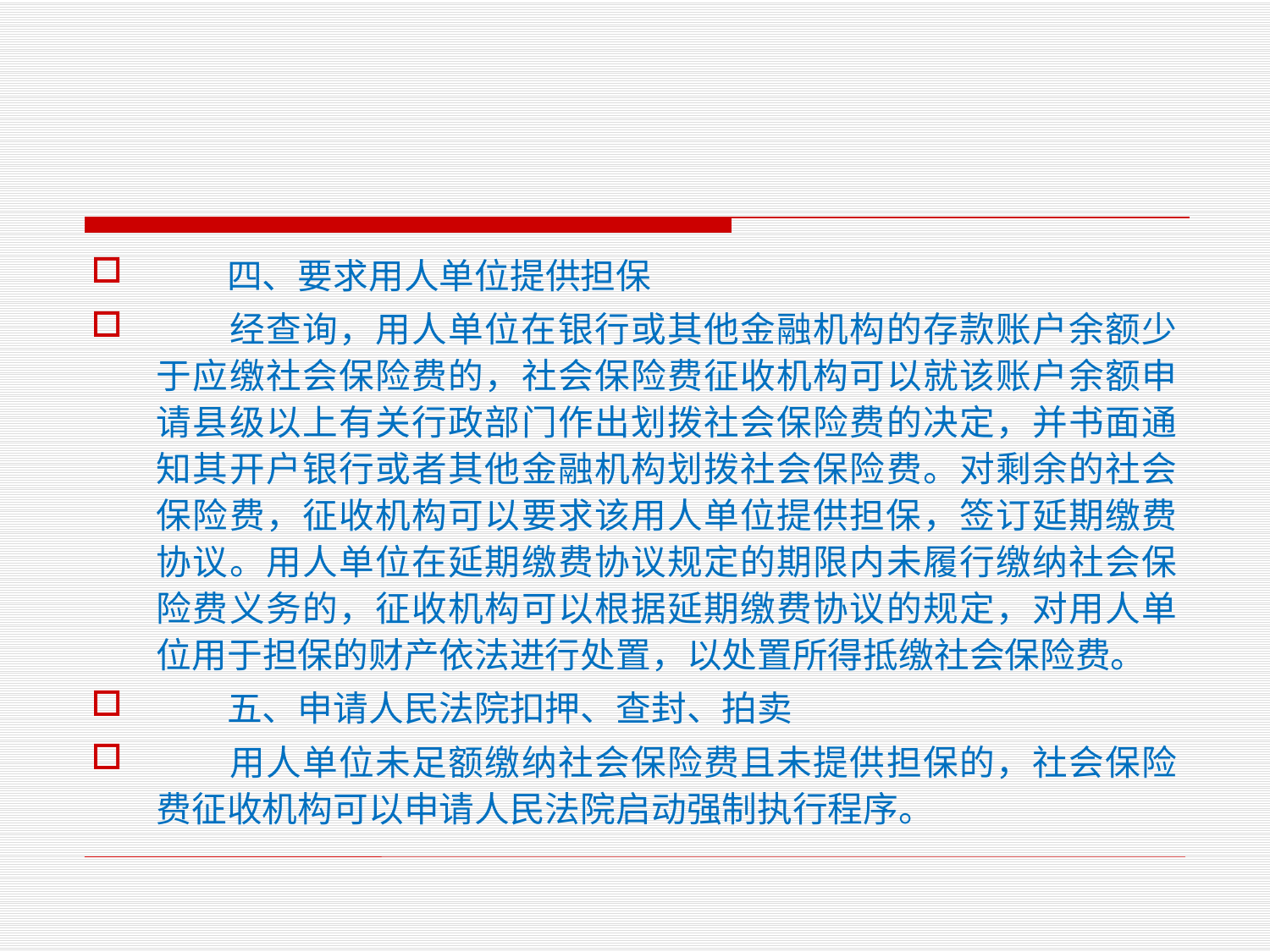

四、要求用人单位提供担保
　　经查询，用人单位在银行或其他金融机构的存款账户余额少于应缴社会保险费的，社会保险费征收机构可以就该账户余额申请县级以上有关行政部门作出划拨社会保险费的决定，并书面通知其开户银行或者其他金融机构划拨社会保险费。对剩余的社会保险费，征收机构可以要求该用人单位提供担保，签订延期缴费协议。用人单位在延期缴费协议规定的期限内未履行缴纳社会保险费义务的，征收机构可以根据延期缴费协议的规定，对用人单位用于担保的财产依法进行处置，以处置所得抵缴社会保险费。
　　五、申请人民法院扣押、查封、拍卖
　　用人单位未足额缴纳社会保险费且未提供担保的，社会保险费征收机构可以申请人民法院启动强制执行程序。